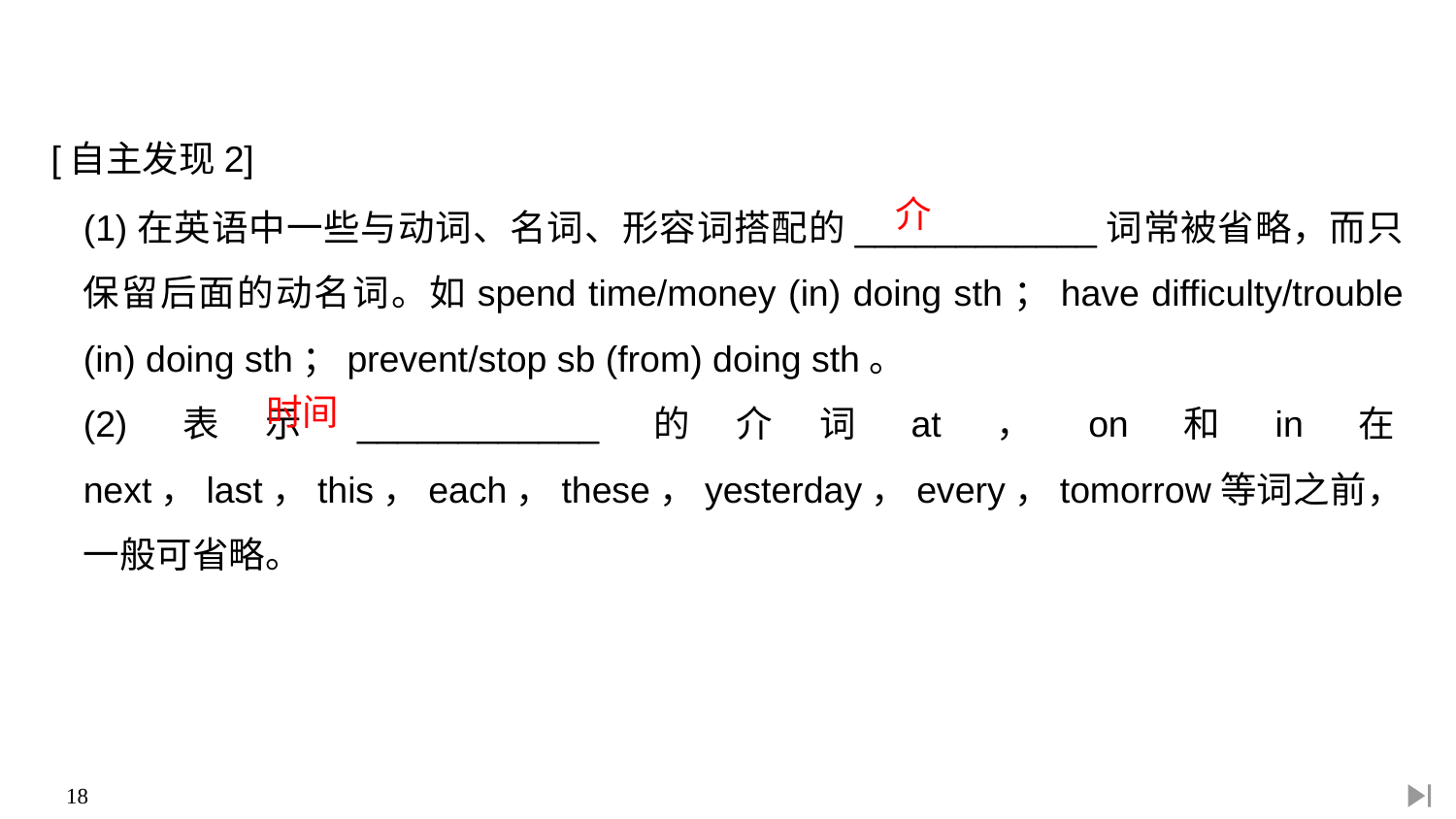

[自主发现2]
(1)在英语中一些与动词、名词、形容词搭配的____________词常被省略，而只保留后面的动名词。如spend time/money (in) doing sth；have difficulty/trouble (in) doing sth；prevent/stop sb (from) doing sth。
(2)表示____________的介词at，on和in在next，last，this，each，these，yesterday，every，tomorrow等词之前，一般可省略。
介
时间